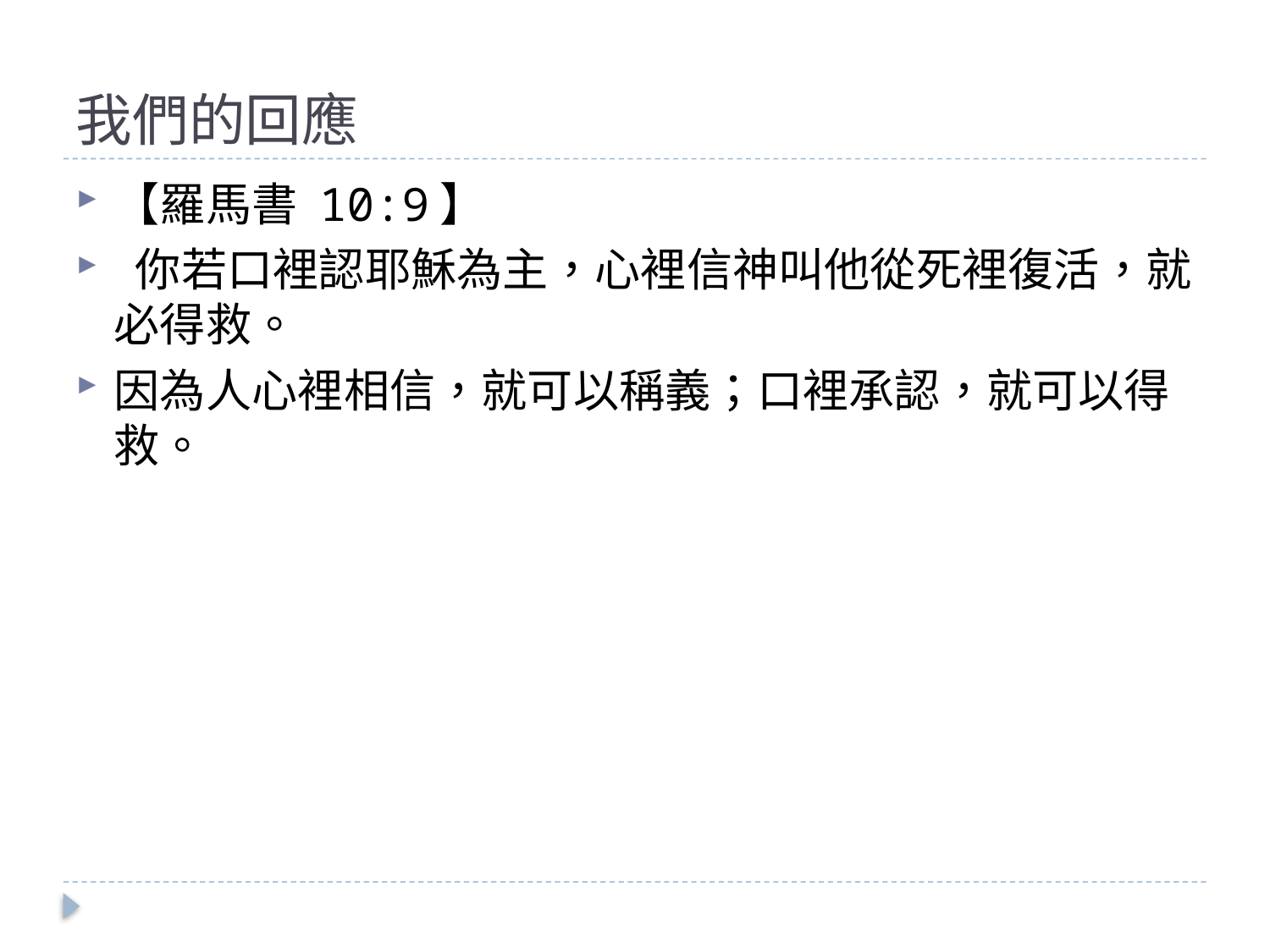

# 我們的回應
【羅馬書 10:9】
 你若口裡認耶穌為主，心裡信神叫他從死裡復活，就必得救。
因為人心裡相信，就可以稱義；口裡承認，就可以得救。